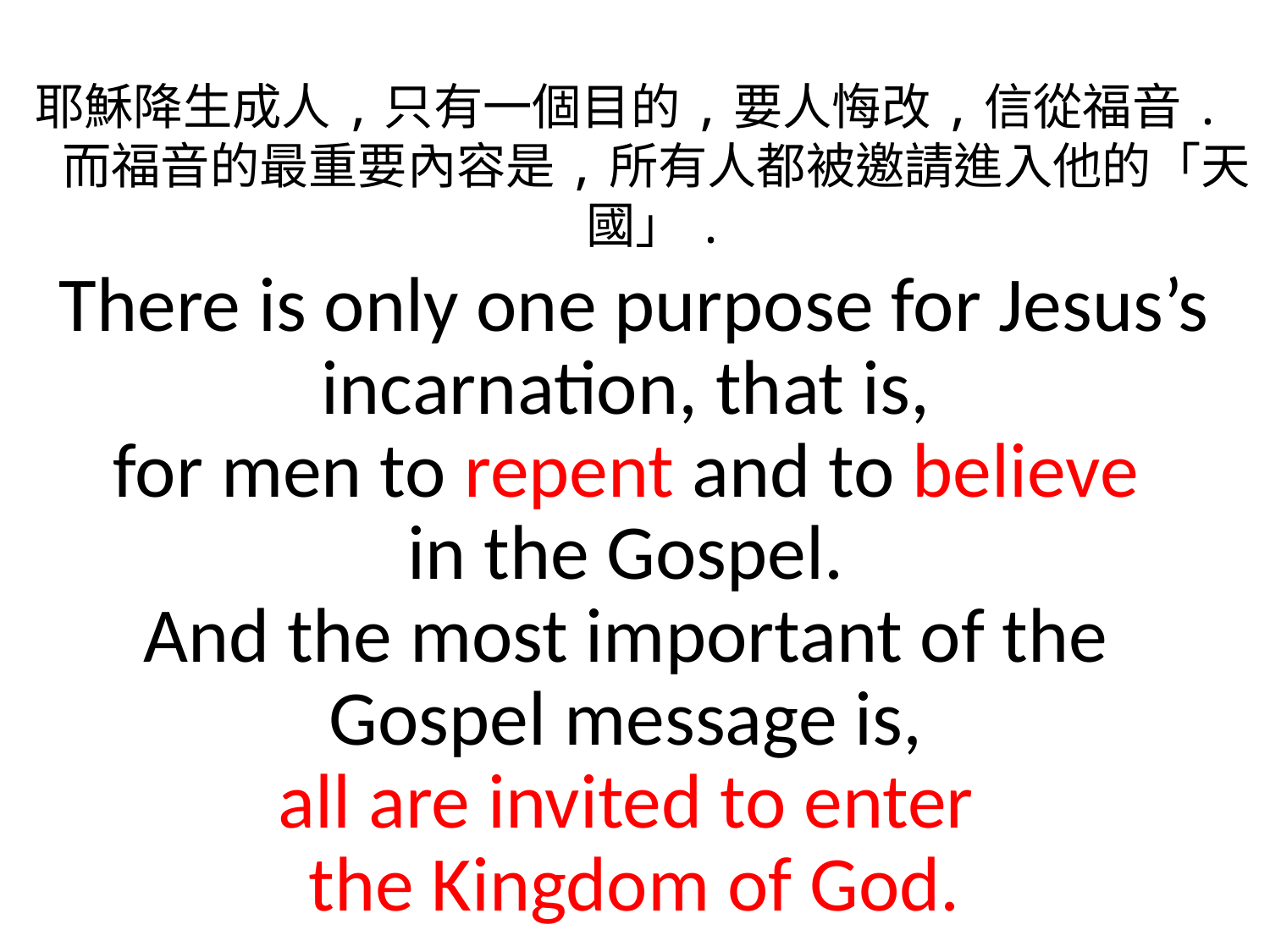

耶穌降生成人,只有一個目的,要人悔改,信從福音.而福音的最重要內容是,所有人都被邀請進入他的「天國」.
There is only one purpose for Jesus’s incarnation, that is,
for men to repent and to believe
in the Gospel.
And the most important of the
Gospel message is,
all are invited to enter
the Kingdom of God.